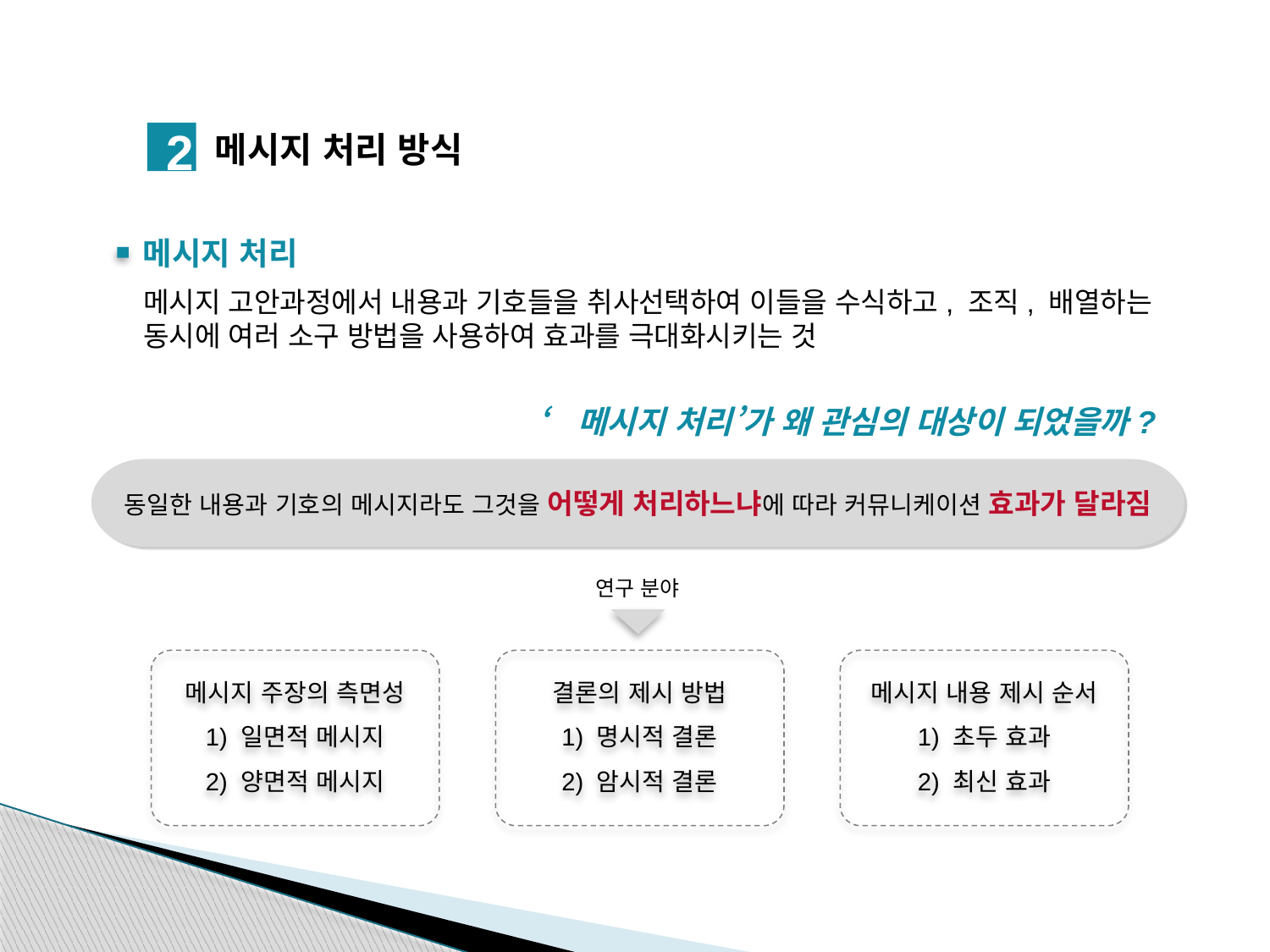

메시지 처리 방식
2

메시지 처리

메시지 고안과정에서 내용과 기호들을 취사선택하여 이들을 수식하고, 조직, 배열하는 동시에 여러 소구 방법을 사용하여 효과를 극대화시키는 것
‘메시지 처리’가 왜 관심의 대상이 되었을까?
동일한 내용과 기호의 메시지라도 그것을 어떻게 처리하느냐에 따라 커뮤니케이션 효과가 달라짐
연구 분야

메시지 주장의 측면성
1) 일면적 메시지
2) 양면적 메시지
결론의 제시 방법
1) 명시적 결론
2) 암시적 결론
메시지 내용 제시 순서
1) 초두 효과
2) 최신 효과